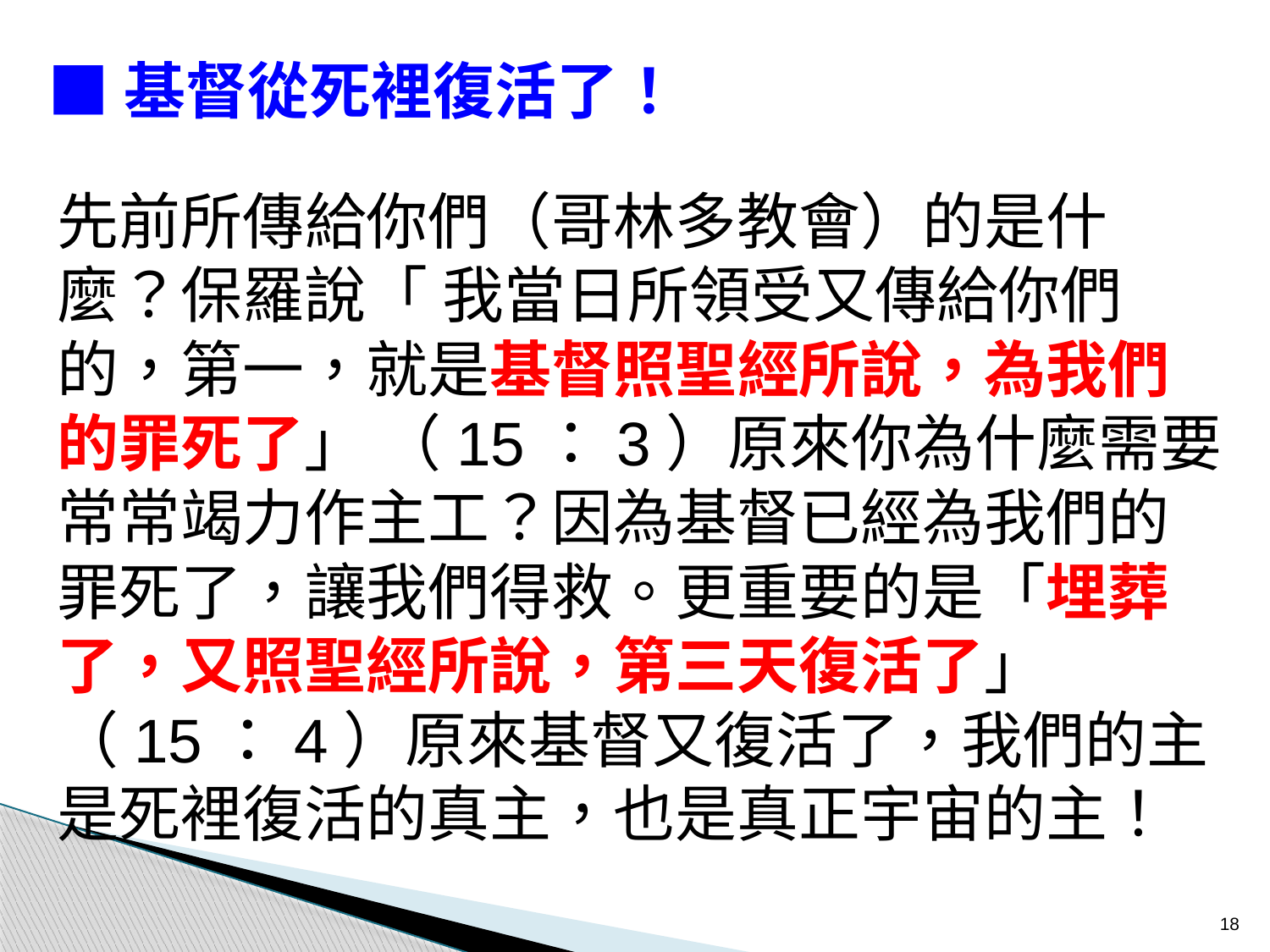

■基督從死裡復活了！
先前所傳給你們（哥林多教會）的是什麼？保羅說「 我當日所領受又傳給你們的，第一，就是基督照聖經所說，為我們的罪死了」 （15：3）原來你為什麼需要常常竭力作主工？因為基督已經為我們的罪死了，讓我們得救。更重要的是「埋葬了，又照聖經所說，第三天復活了」（15：4）原來基督又復活了，我們的主是死裡復活的真主，也是真正宇宙的主！
18